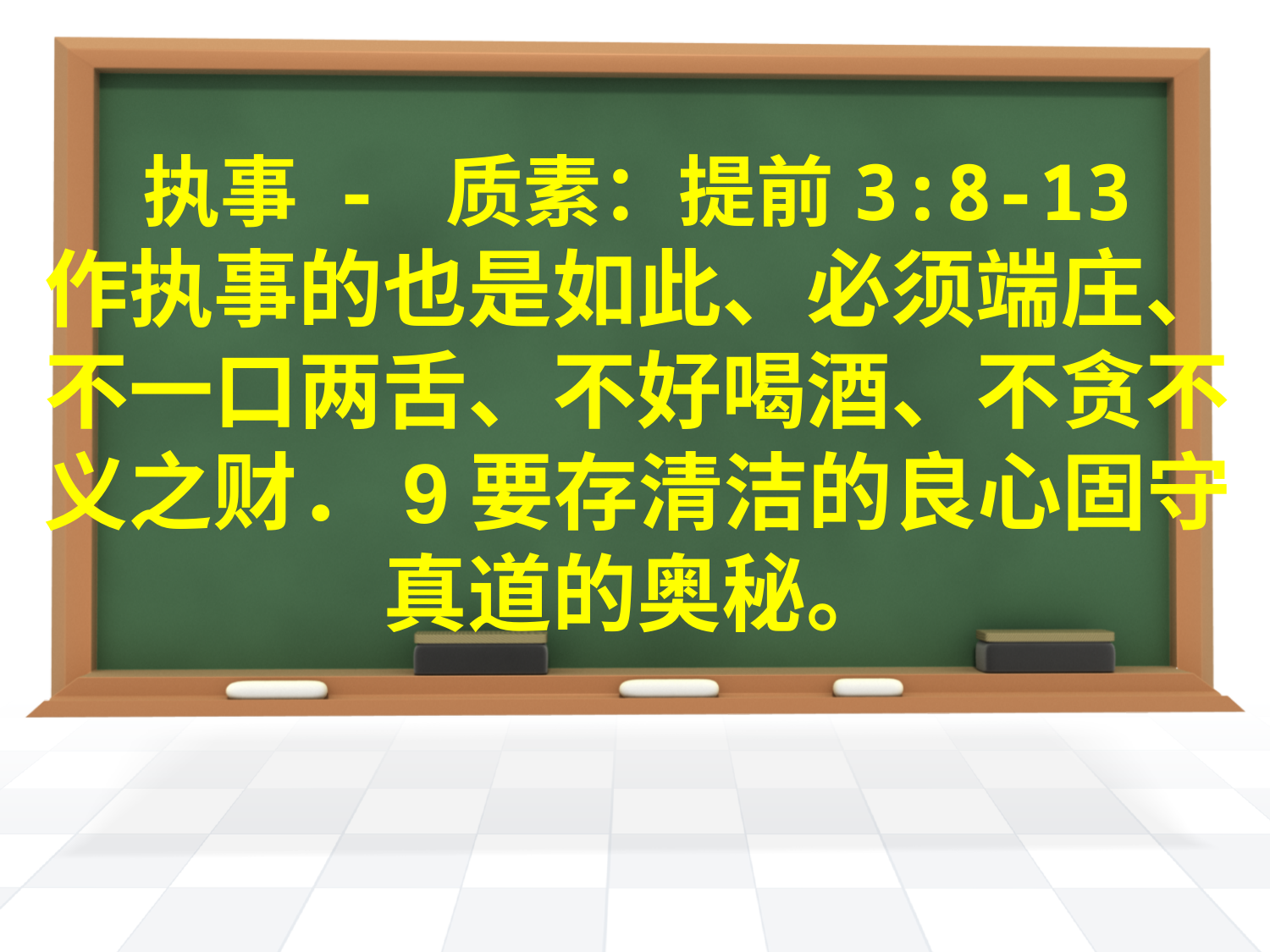

执事 - 质素：提前3:8-13
作执事的也是如此、必须端庄、不一口两舌、不好喝酒、不贪不义之财．9要存清洁的良心固守真道的奥秘。